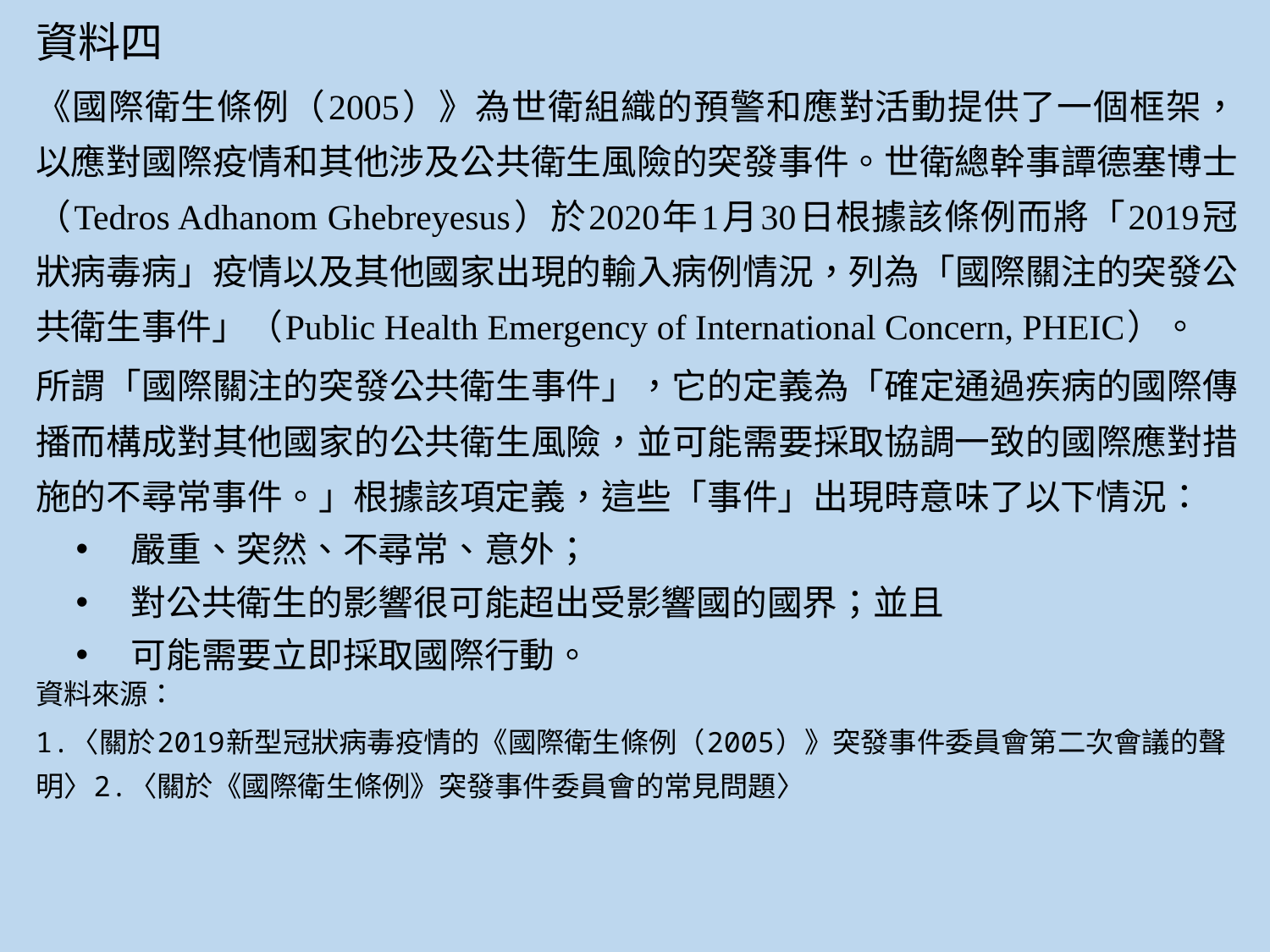

資料四
《國際衛生條例（2005）》為世衛組織的預警和應對活動提供了一個框架，以應對國際疫情和其他涉及公共衛生風險的突發事件。世衛總幹事譚德塞博士（Tedros Adhanom Ghebreyesus）於2020年1月30日根據該條例而將「2019冠狀病毒病」疫情以及其他國家出現的輸入病例情況，列為「國際關注的突發公共衛生事件」（Public Health Emergency of International Concern, PHEIC）。
所謂「國際關注的突發公共衛生事件」，它的定義為「確定通過疾病的國際傳播而構成對其他國家的公共衛生風險，並可能需要採取協調一致的國際應對措施的不尋常事件。」根據該項定義，這些「事件」出現時意味了以下情況：
嚴重、突然、不尋常、意外；
對公共衛生的影響很可能超出受影響國的國界；並且
可能需要立即採取國際行動。
資料來源：
1.〈關於2019新型冠狀病毒疫情的《國際衛生條例（2005）》突發事件委員會第二次會議的聲明〉2.〈關於《國際衛生條例》突發事件委員會的常見問題〉